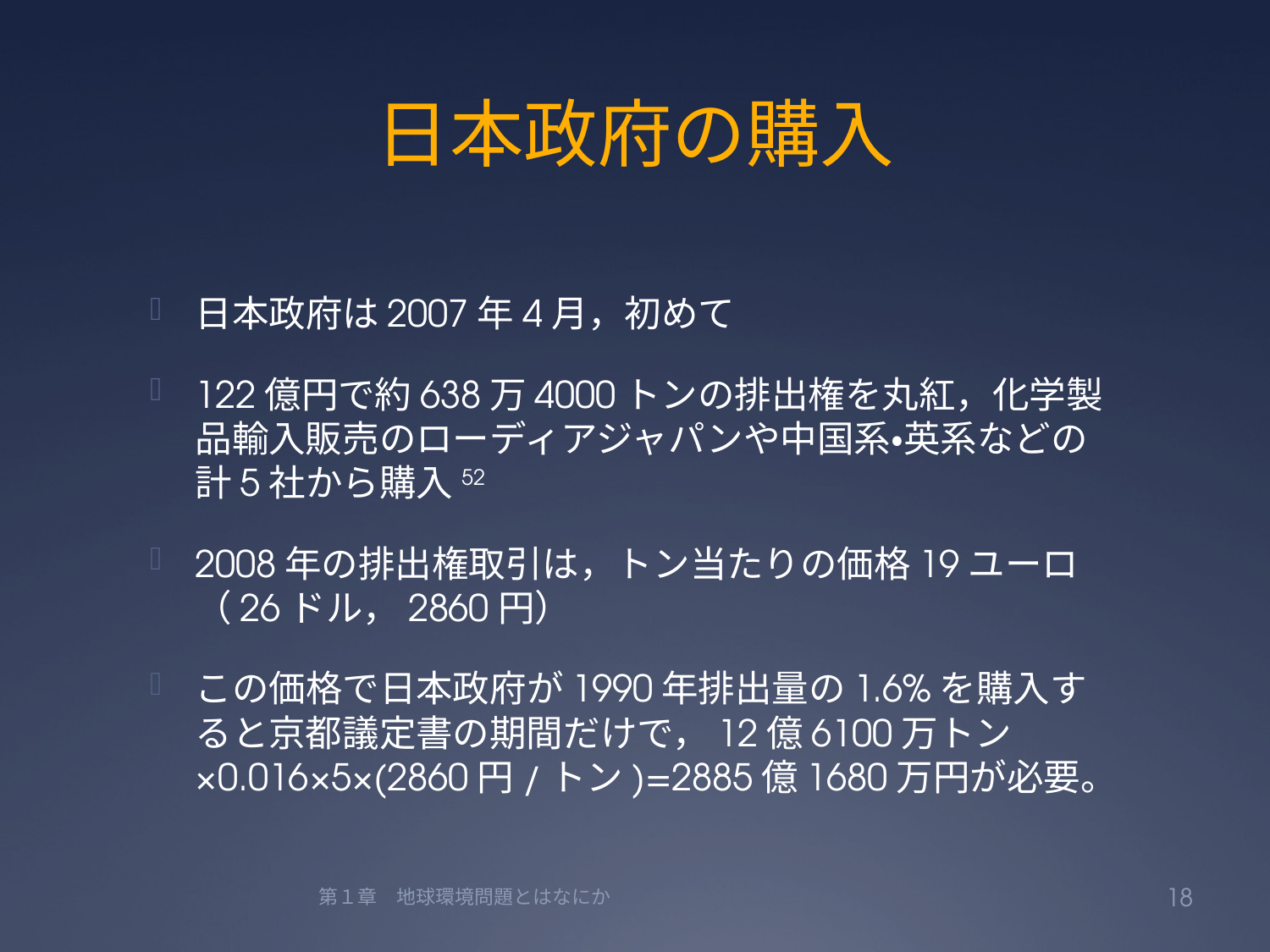

# 日本政府の購入
日本政府は2007年4月，初めて
122億円で約638万4000トンの排出権を丸紅，化学製品輸入販売のローディアジャパンや中国系・英系などの計5社から購入52
2008年の排出権取引は，トン当たりの価格19ユーロ（26ドル，2860円）
この価格で日本政府が1990年排出量の1.6%を購入すると京都議定書の期間だけで，12億6100万トン×0.016×5×(2860円/トン)=2885億1680万円が必要。
第１章　地球環境問題とはなにか
18